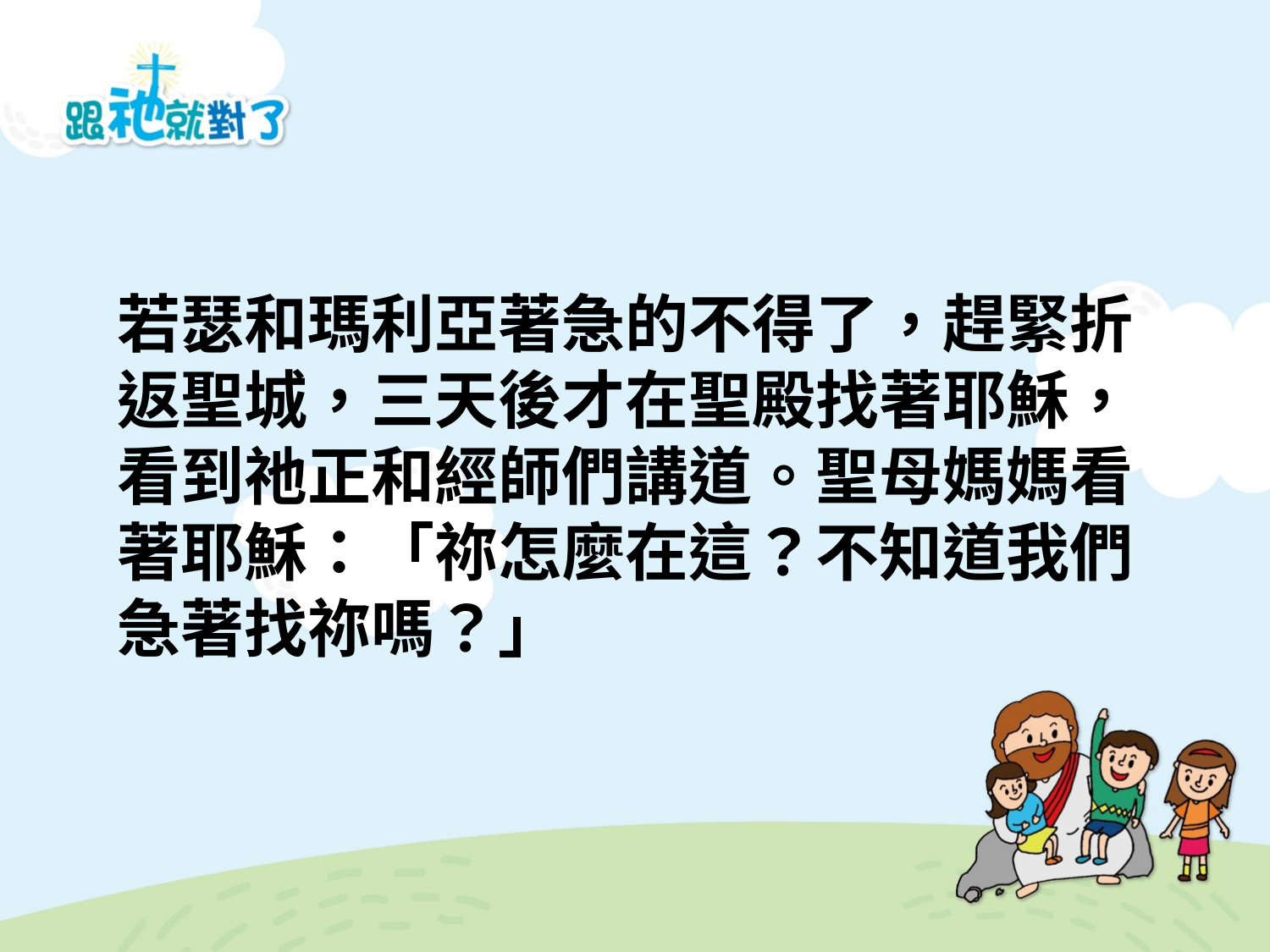

若瑟和瑪利亞著急的不得了，趕緊折返聖城，三天後才在聖殿找著耶穌，看到祂正和經師們講道。聖母媽媽看著耶穌：「祢怎麼在這？不知道我們急著找祢嗎？」